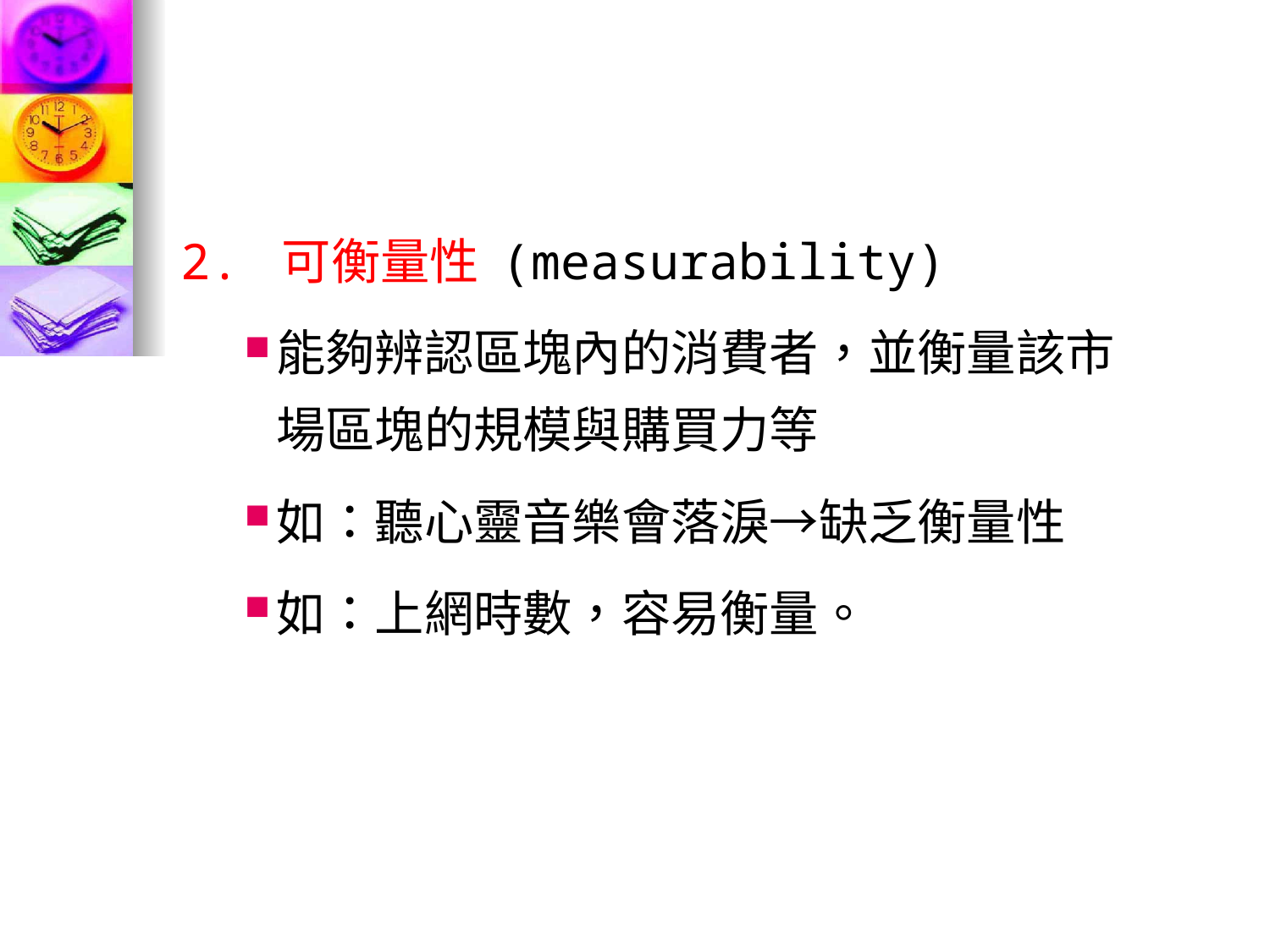

#
2. 可衡量性 (measurability)
能夠辨認區塊內的消費者，並衡量該市場區塊的規模與購買力等
如：聽心靈音樂會落淚→缺乏衡量性
如：上網時數，容易衡量。